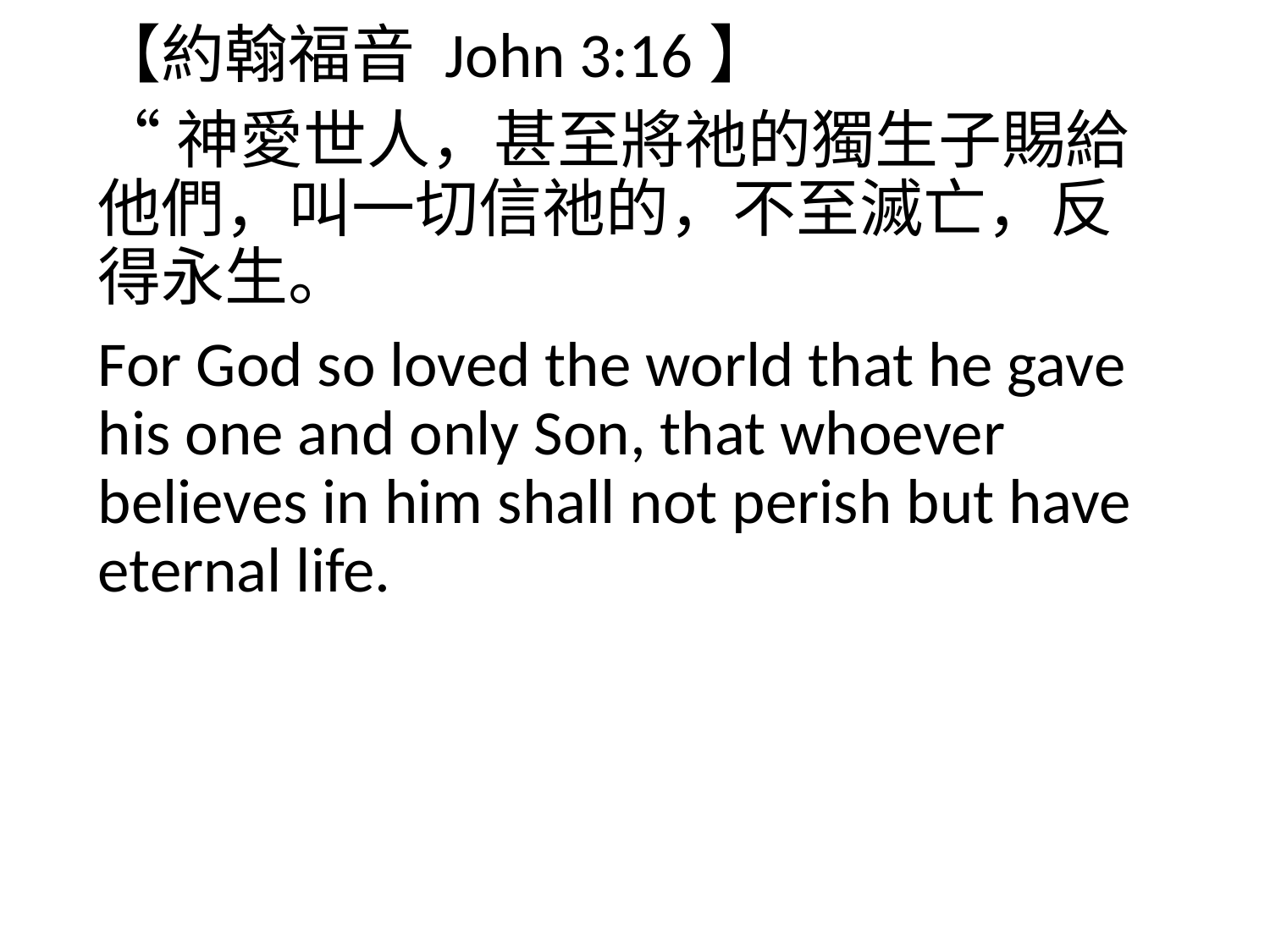

【約翰福音 John 3:16】
“神愛世人，甚至將祂的獨生子賜給他們，叫一切信祂的，不至滅亡，反得永生。
For God so loved the world that he gave his one and only Son, that whoever believes in him shall not perish but have eternal life.